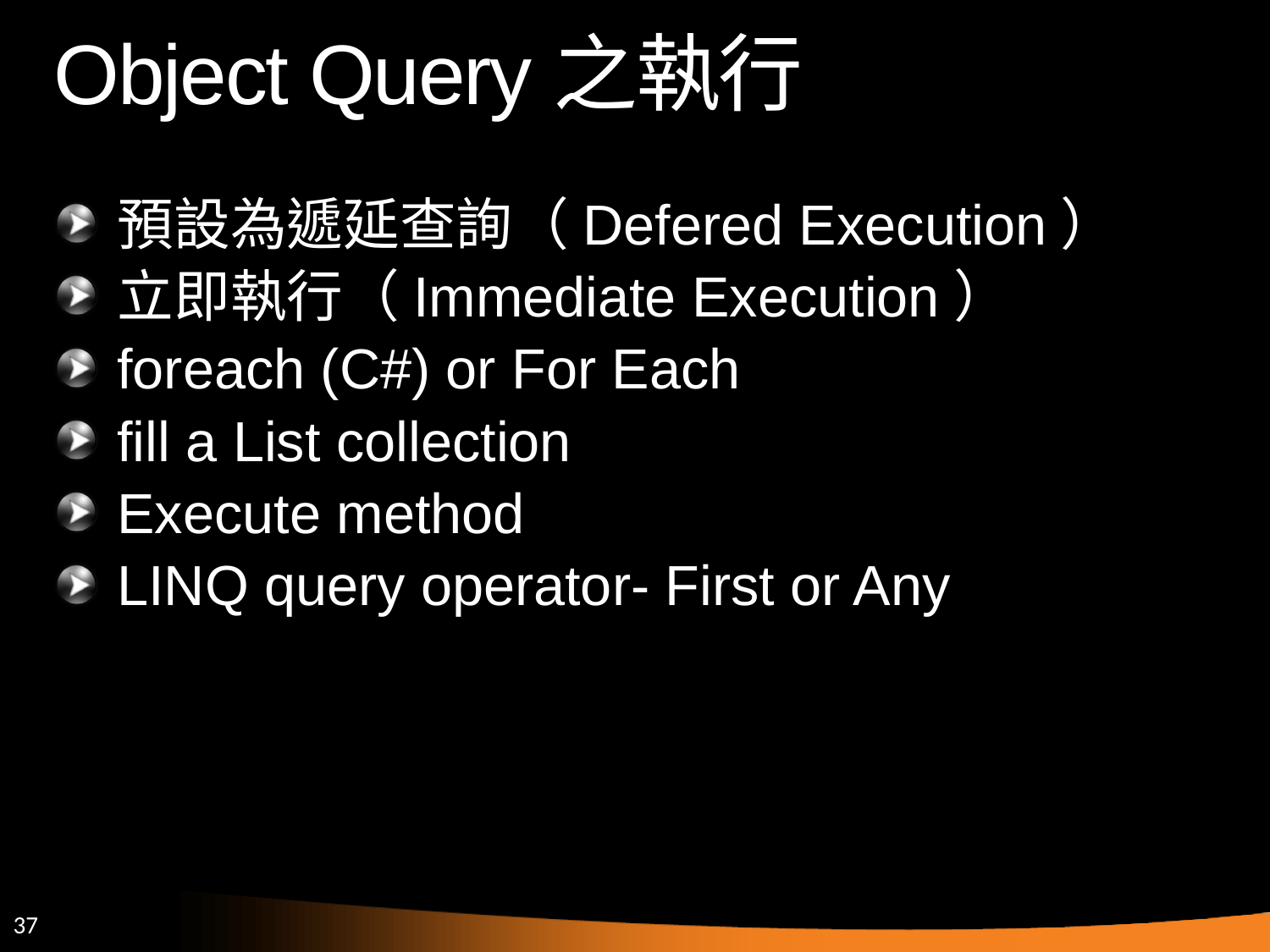

# Object Query之執行
預設為遞延查詢（Defered Execution）
立即執行（Immediate Execution）
foreach (C#) or For Each
fill a List collection
Execute method
LINQ query operator- First or Any